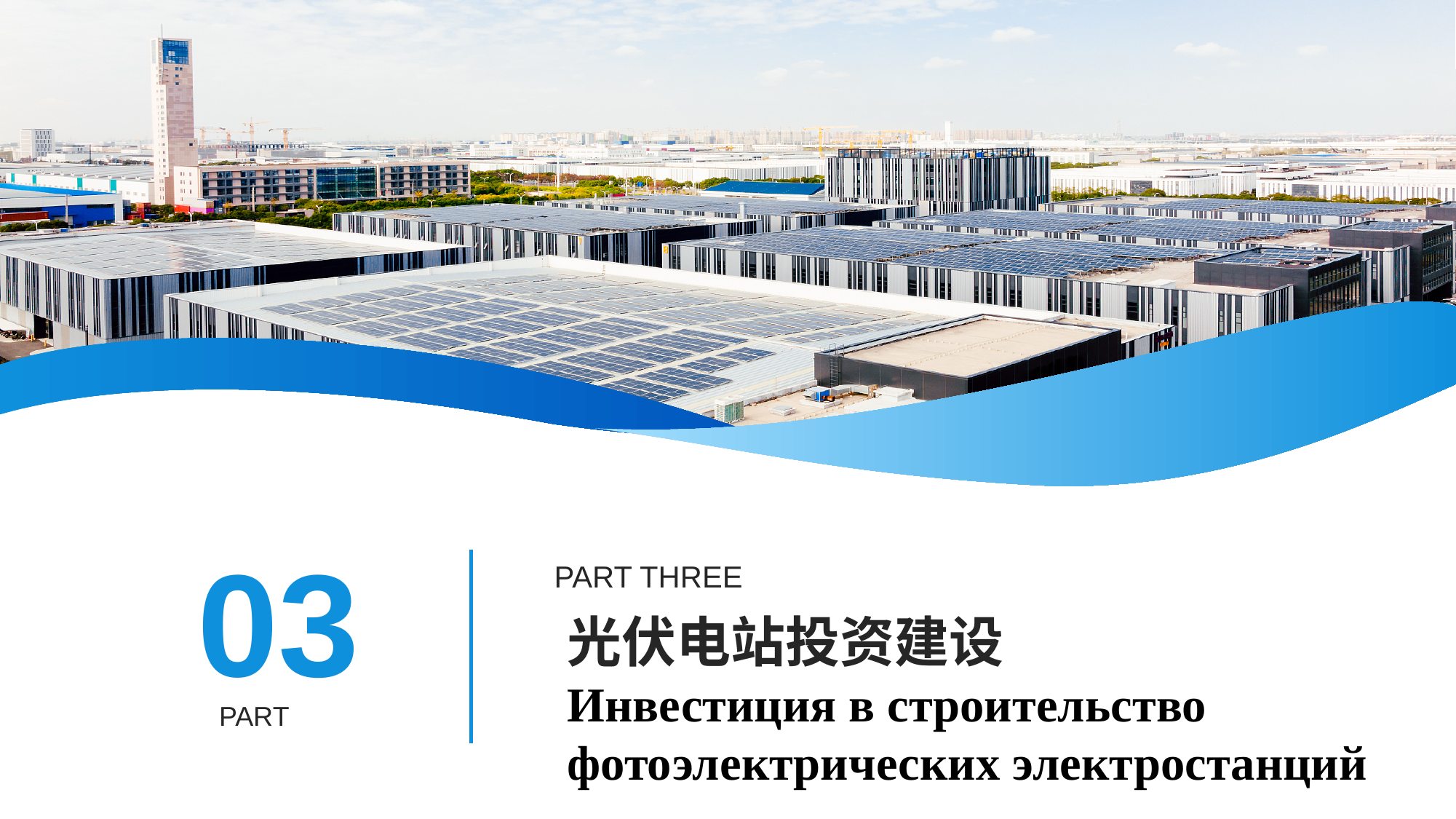

03
PART THREE
光伏电站投资建设
Инвестиция в строительство фотоэлектрических электростанций
PART